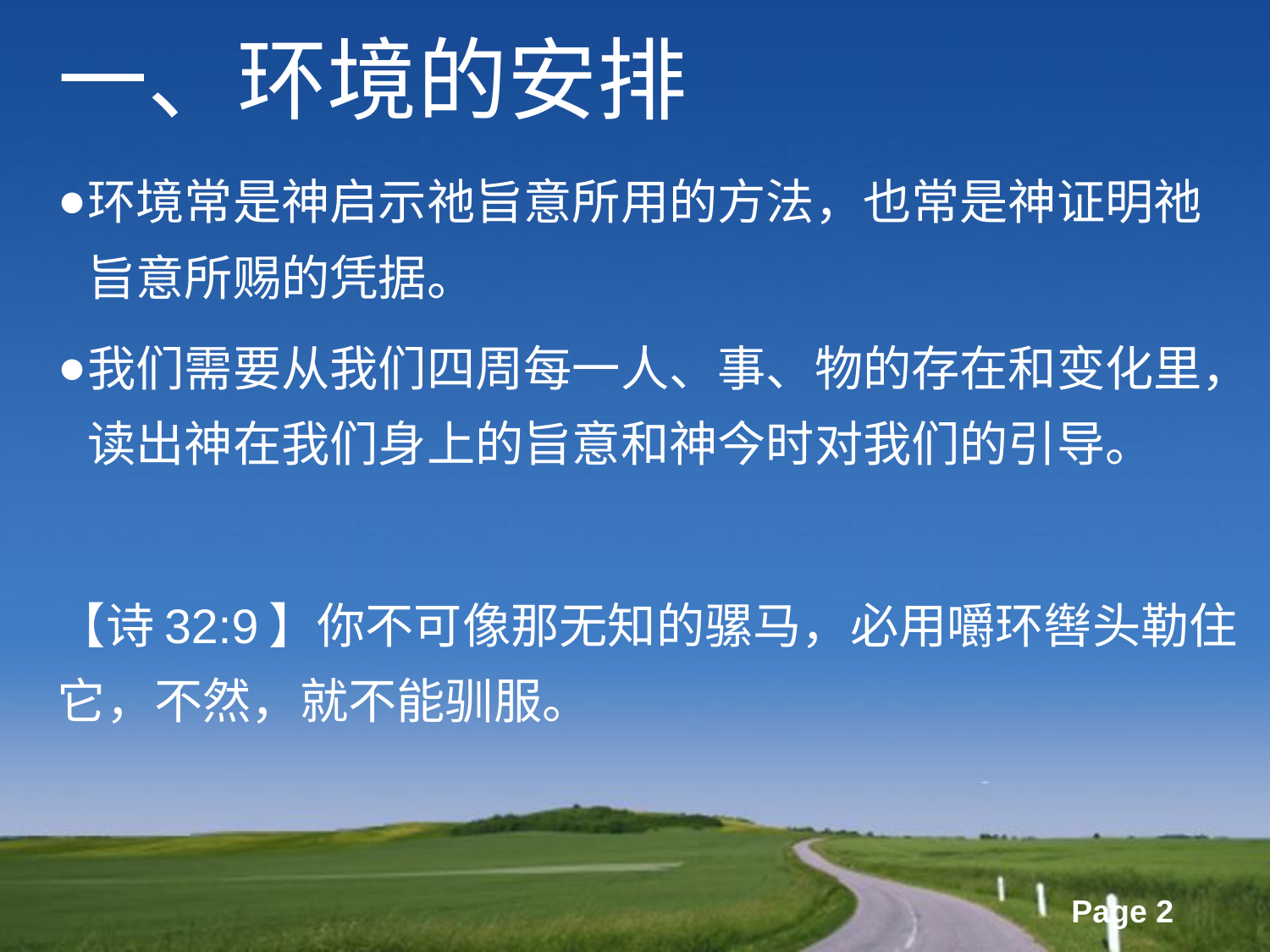

一、环境的安排
环境常是神启示祂旨意所用的方法，也常是神证明祂旨意所赐的凭据。
我们需要从我们四周每一人、事、物的存在和变化里，读出神在我们身上的旨意和神今时对我们的引导。

【诗32:9】你不可像那无知的骡马，必用嚼环辔头勒住它，不然，就不能驯服。